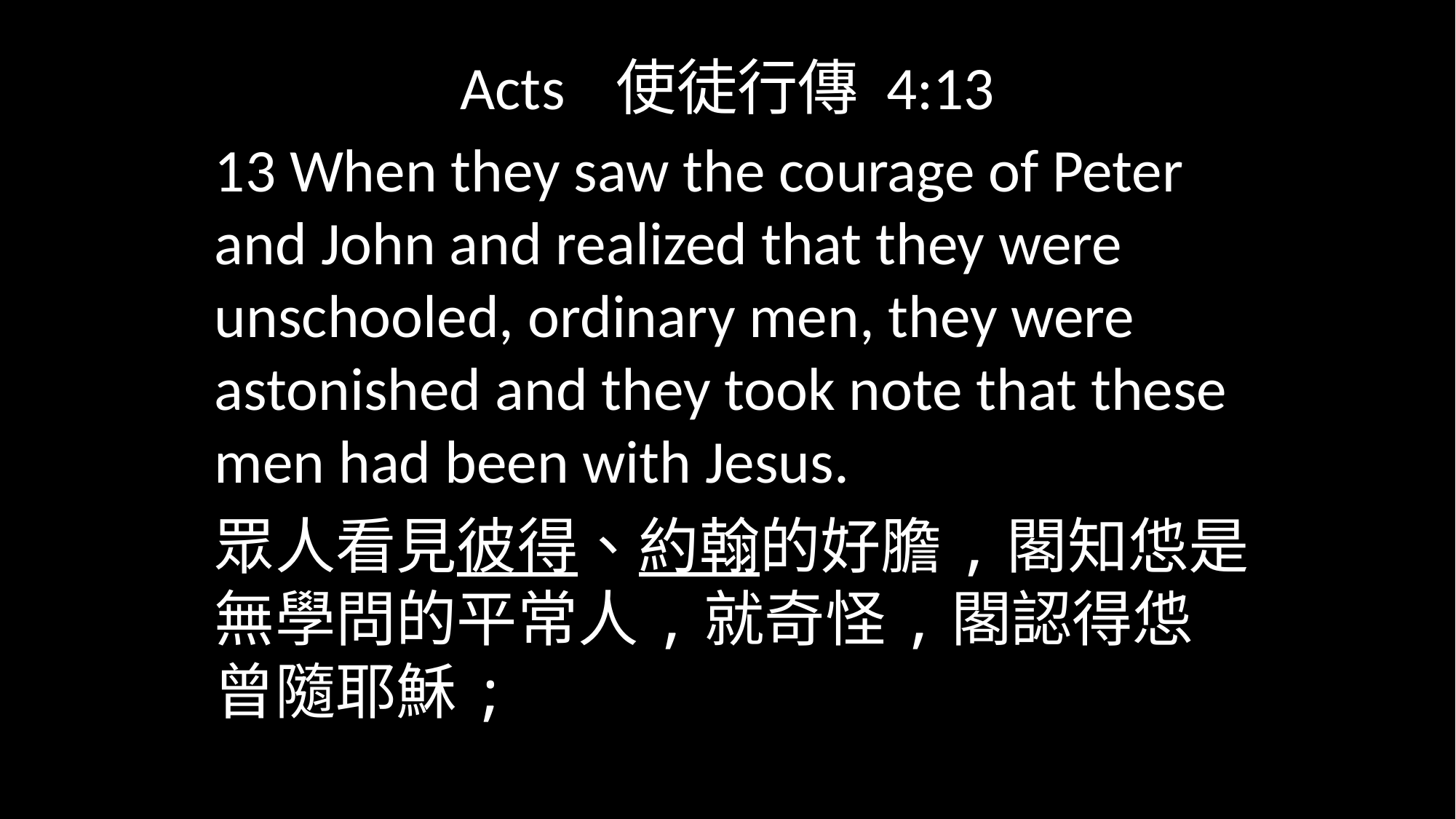

# Acts 使徒行傳 4:13
13 When they saw the courage of Peter and John and realized that they were unschooled, ordinary men, they were astonished and they took note that these men had been with Jesus.
眾人看見彼得、約翰的好膽,閣知怹是無學問的平常人,就奇怪,閣認得怹曾隨耶穌;